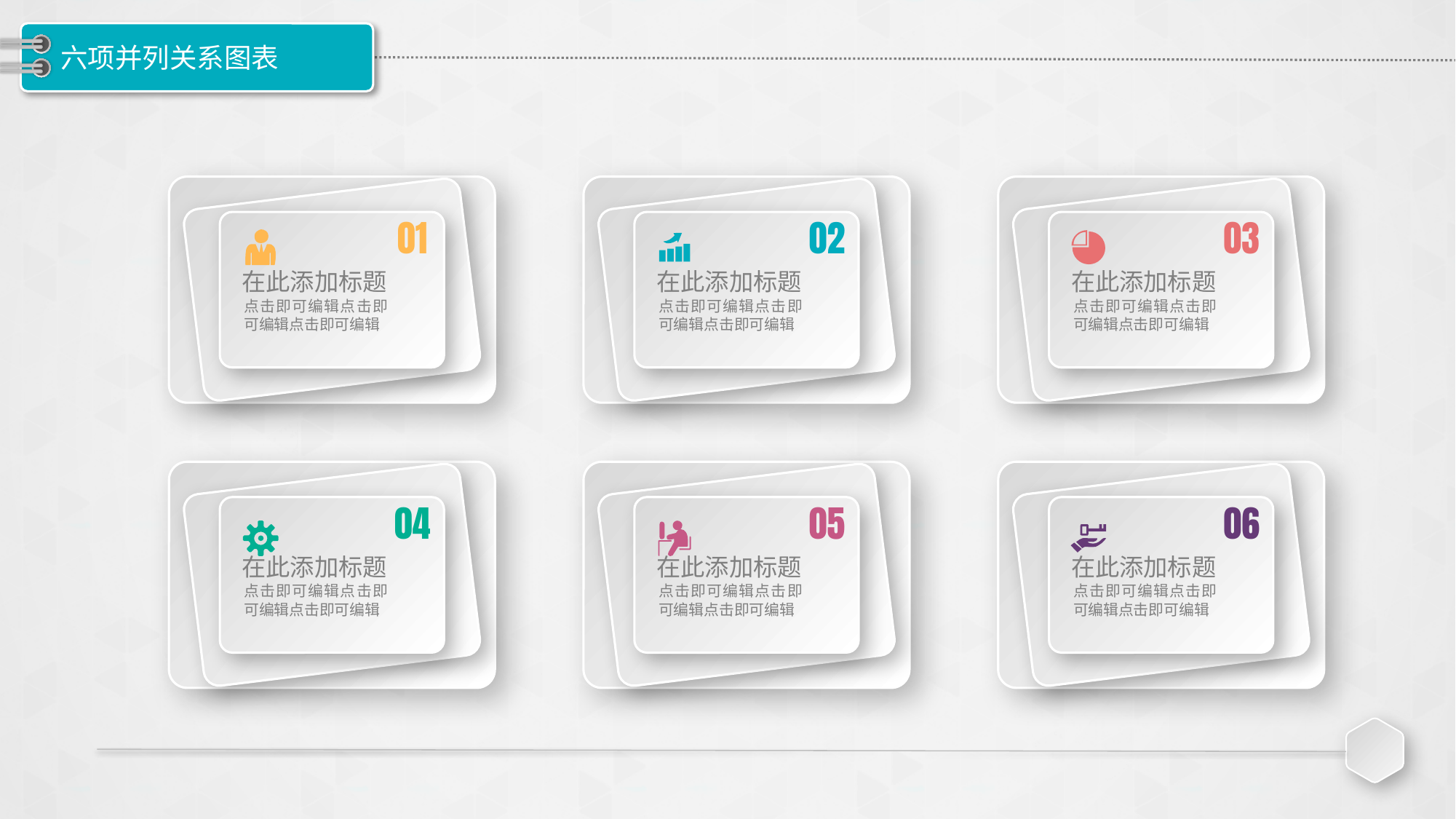

# 六项并列关系图表

01
02
03

在此添加标题
点击即可编辑点击即可编辑点击即可编辑
在此添加标题
点击即可编辑点击即可编辑点击即可编辑
在此添加标题
点击即可编辑点击即可编辑点击即可编辑

04
05
06

在此添加标题
点击即可编辑点击即可编辑点击即可编辑
在此添加标题
点击即可编辑点击即可编辑点击即可编辑
在此添加标题
点击即可编辑点击即可编辑点击即可编辑
144